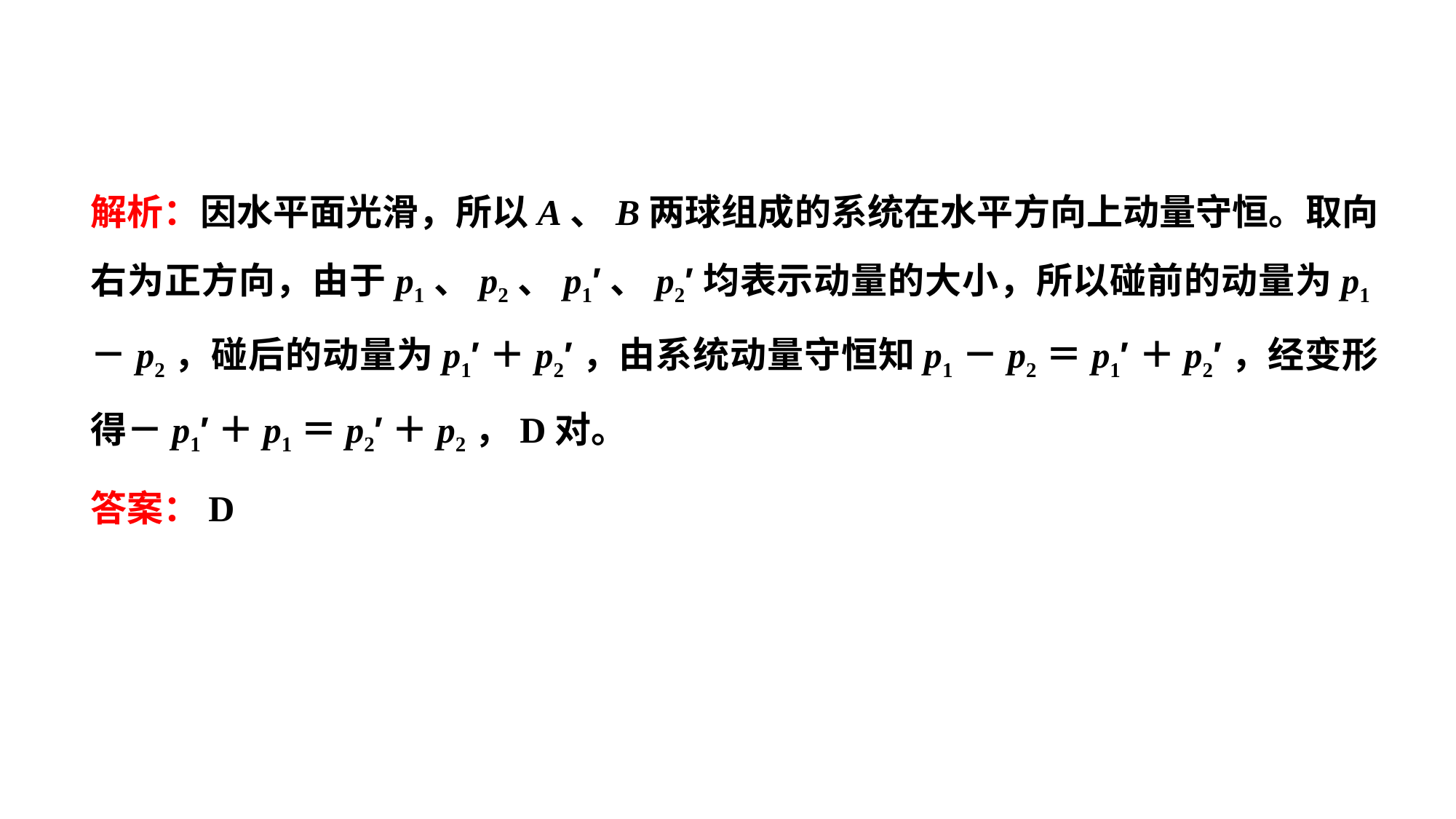

解析：因水平面光滑，所以A、B两球组成的系统在水平方向上动量守恒。取向右为正方向，由于p1、p2、p1′、p2′均表示动量的大小，所以碰前的动量为p1－p2，碰后的动量为p1′＋p2′，由系统动量守恒知p1－p2＝p1′＋p2′，经变形得－p1′＋p1＝p2′＋p2，D对。
答案：D